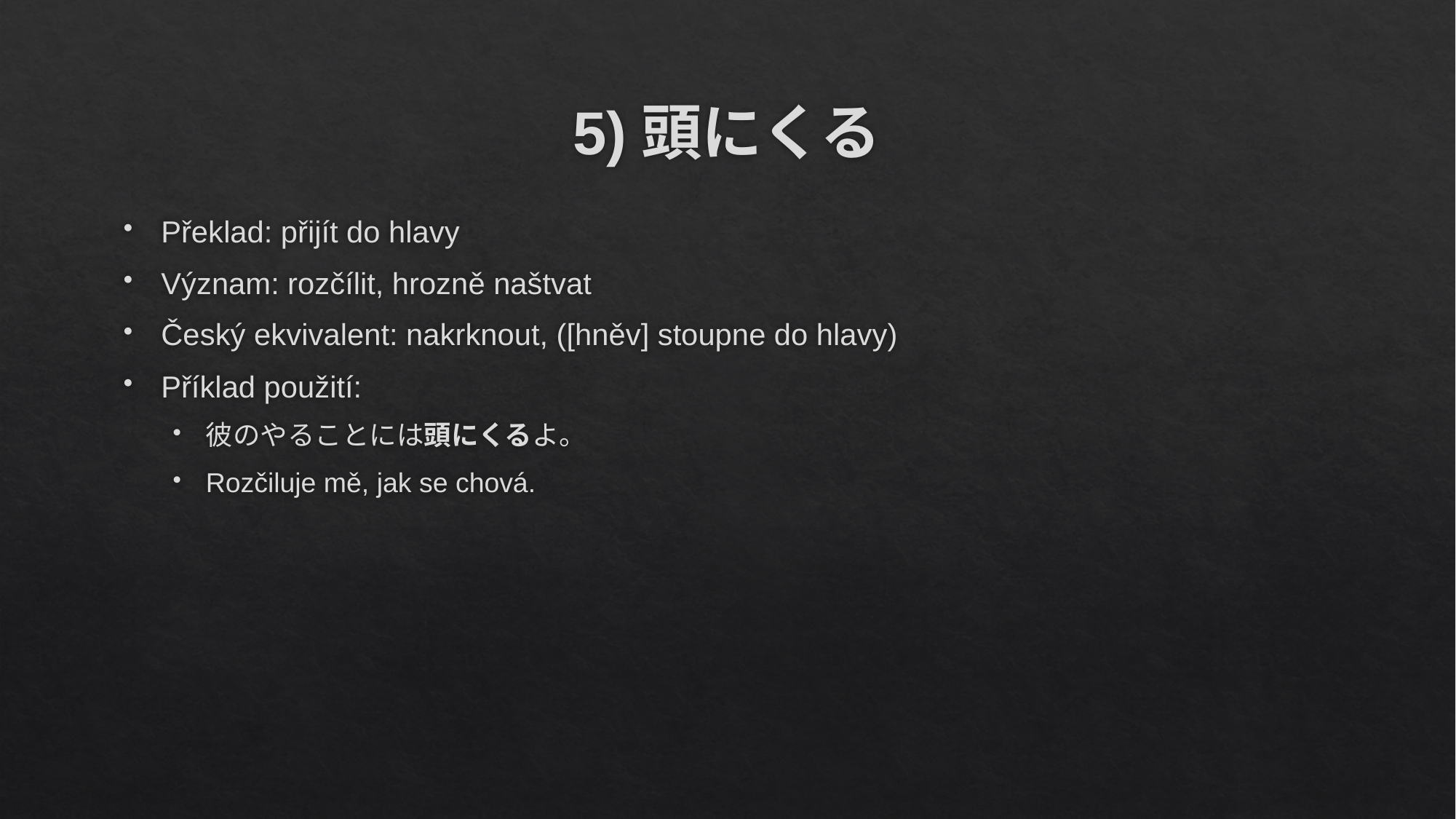

# 5)頭にくる
Překlad: přijít do hlavy
Význam: rozčílit, hrozně naštvat
Český ekvivalent: nakrknout, ([hněv] stoupne do hlavy)
Příklad použití:
彼のやることには頭にくるよ。
Rozčiluje mě, jak se chová.